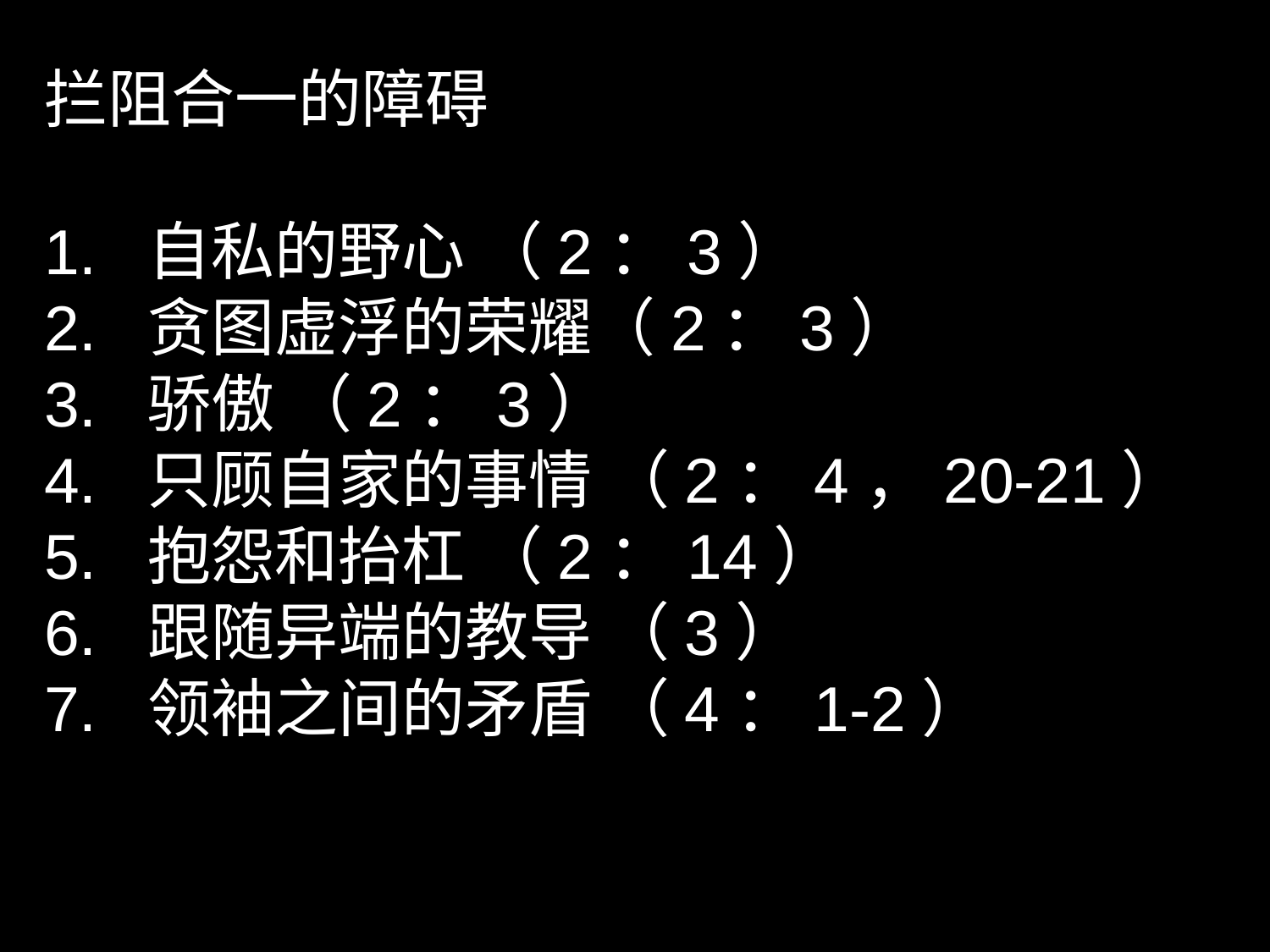

拦阻合一的障碍

自私的野心 （2：3）
贪图虚浮的荣耀（2：3）
骄傲 （2：3）
只顾自家的事情 （2：4，20-21）
抱怨和抬杠 （2：14）
跟随异端的教导 （3）
领袖之间的矛盾 （4：1-2）